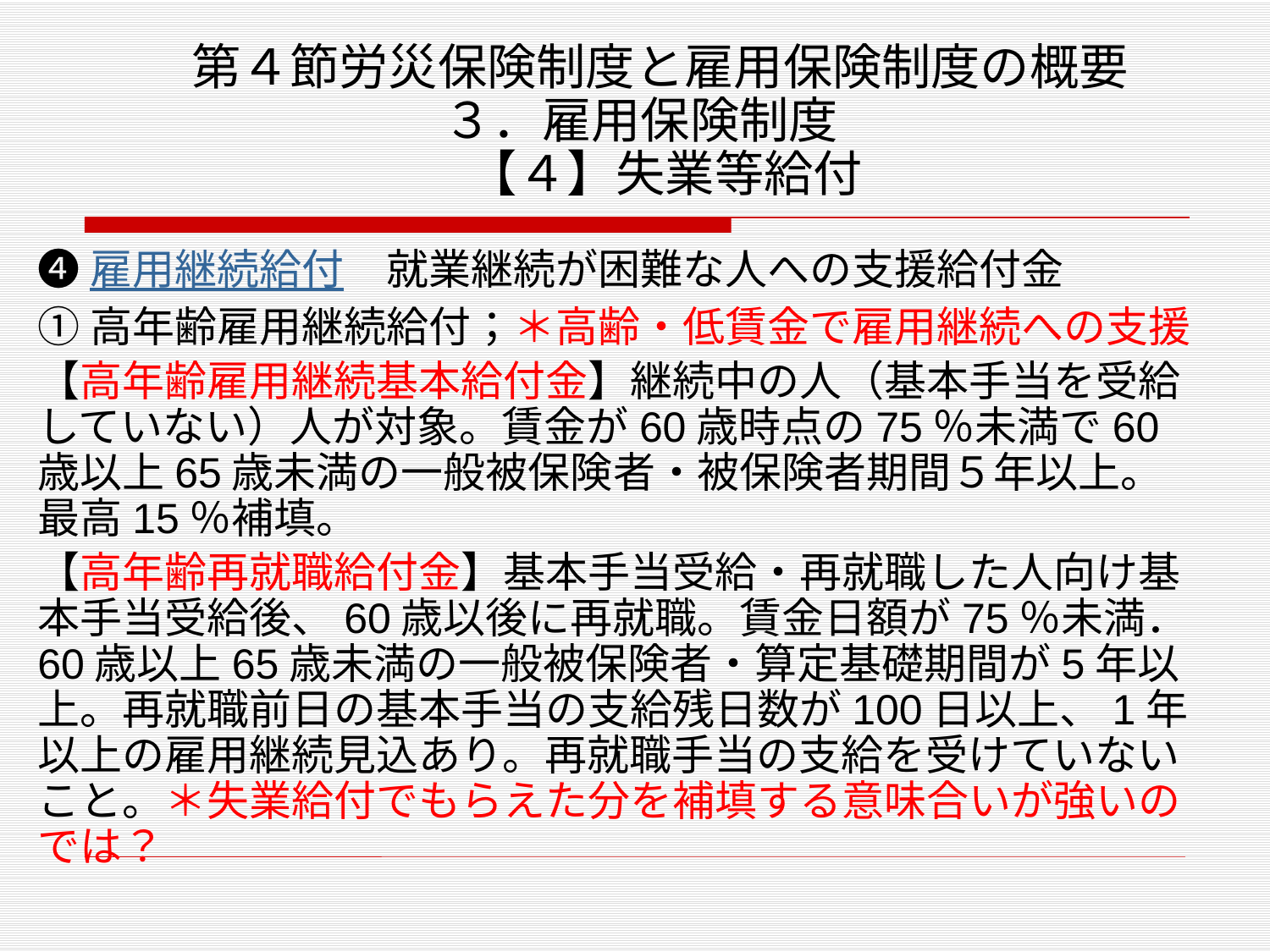

# 第４節労災保険制度と雇用保険制度の概要 ３．雇用保険制度　 【４】失業等給付
❹雇用継続給付　就業継続が困難な人への支援給付金
①高年齢雇用継続給付；＊高齢・低賃金で雇用継続への支援
【高年齢雇用継続基本給付金】継続中の人（基本手当を受給していない）人が対象。賃金が60歳時点の75％未満で60歳以上65歳未満の一般被保険者・被保険者期間５年以上。最高15％補填。
【高年齢再就職給付金】基本手当受給・再就職した人向け基本手当受給後、60歳以後に再就職。賃金日額が75％未満．60歳以上65歳未満の一般被保険者・算定基礎期間が5年以上。再就職前日の基本手当の支給残日数が100日以上、1年以上の雇用継続見込あり。再就職手当の支給を受けていないこと。＊失業給付でもらえた分を補填する意味合いが強いのでは？